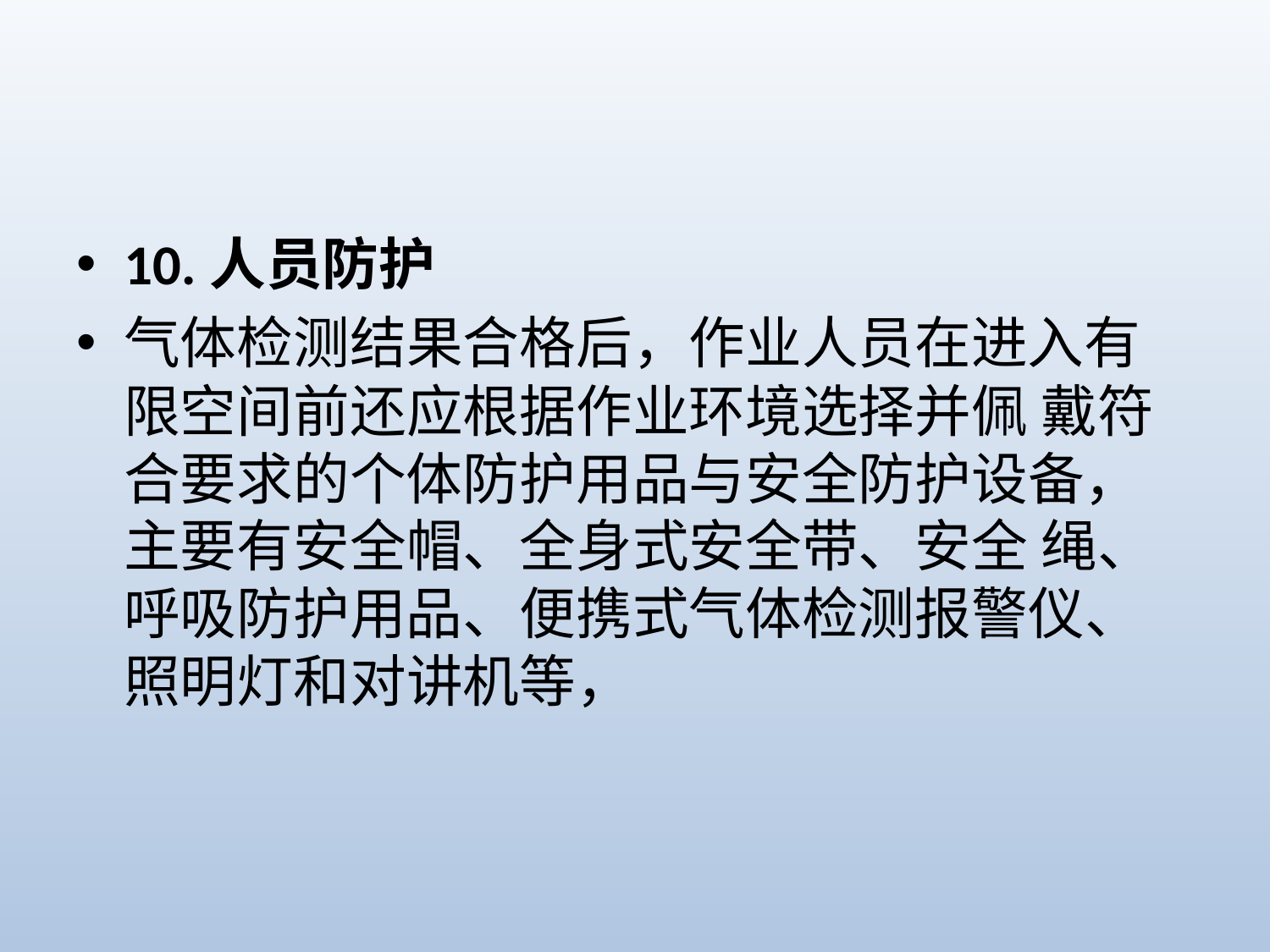

#
10.人员防护
气体检测结果合格后，作业人员在进入有限空间前还应根据作业环境选择并佩 戴符合要求的个体防护用品与安全防护设备，主要有安全帽、全身式安全带、安全 绳、呼吸防护用品、便携式气体检测报警仪、照明灯和对讲机等，